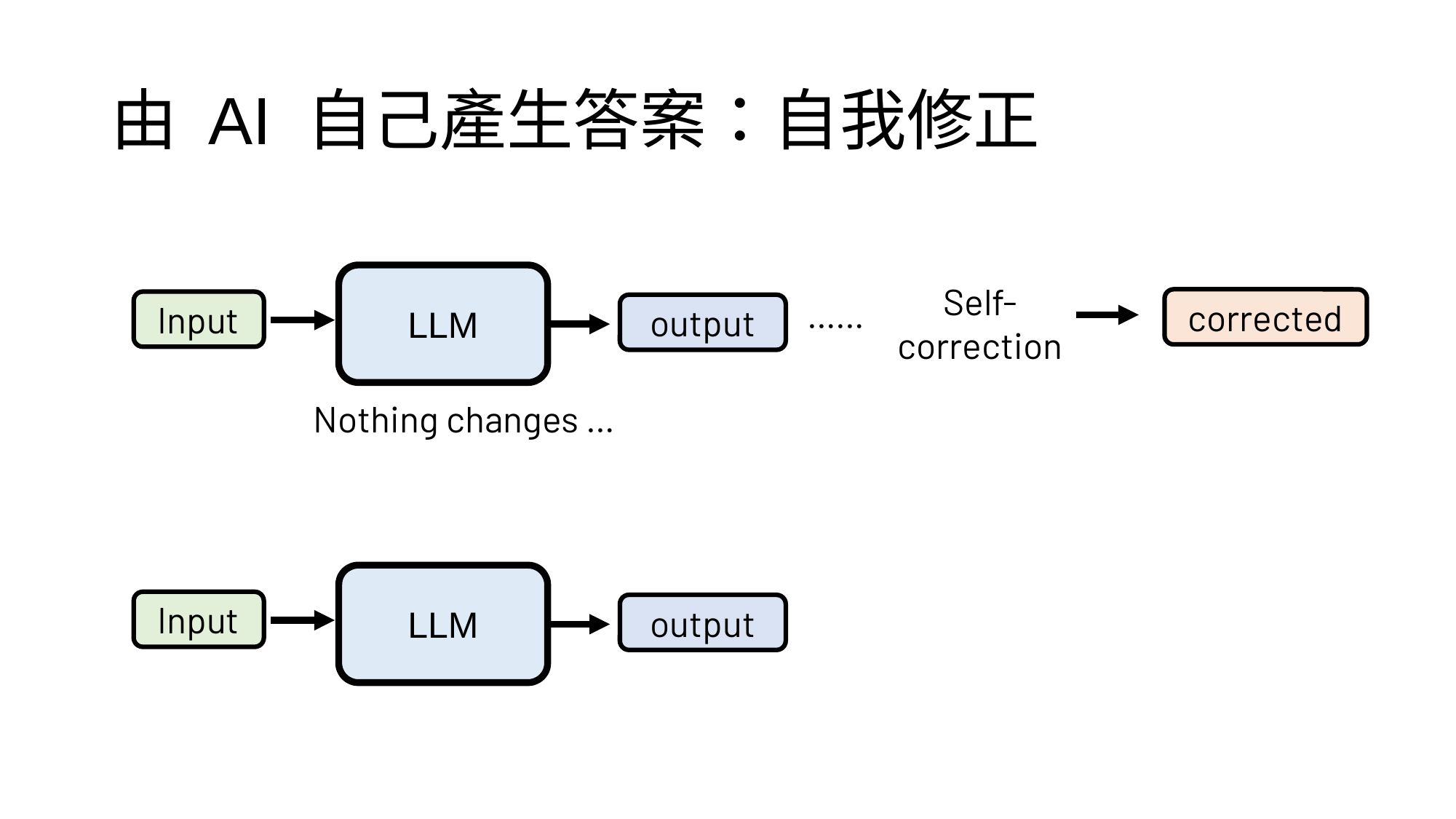

# 由 AI 自己產生答案：自我修正
LLM
Self-correction
……
corrected
Input
output
Nothing changes …
LLM
Input
output